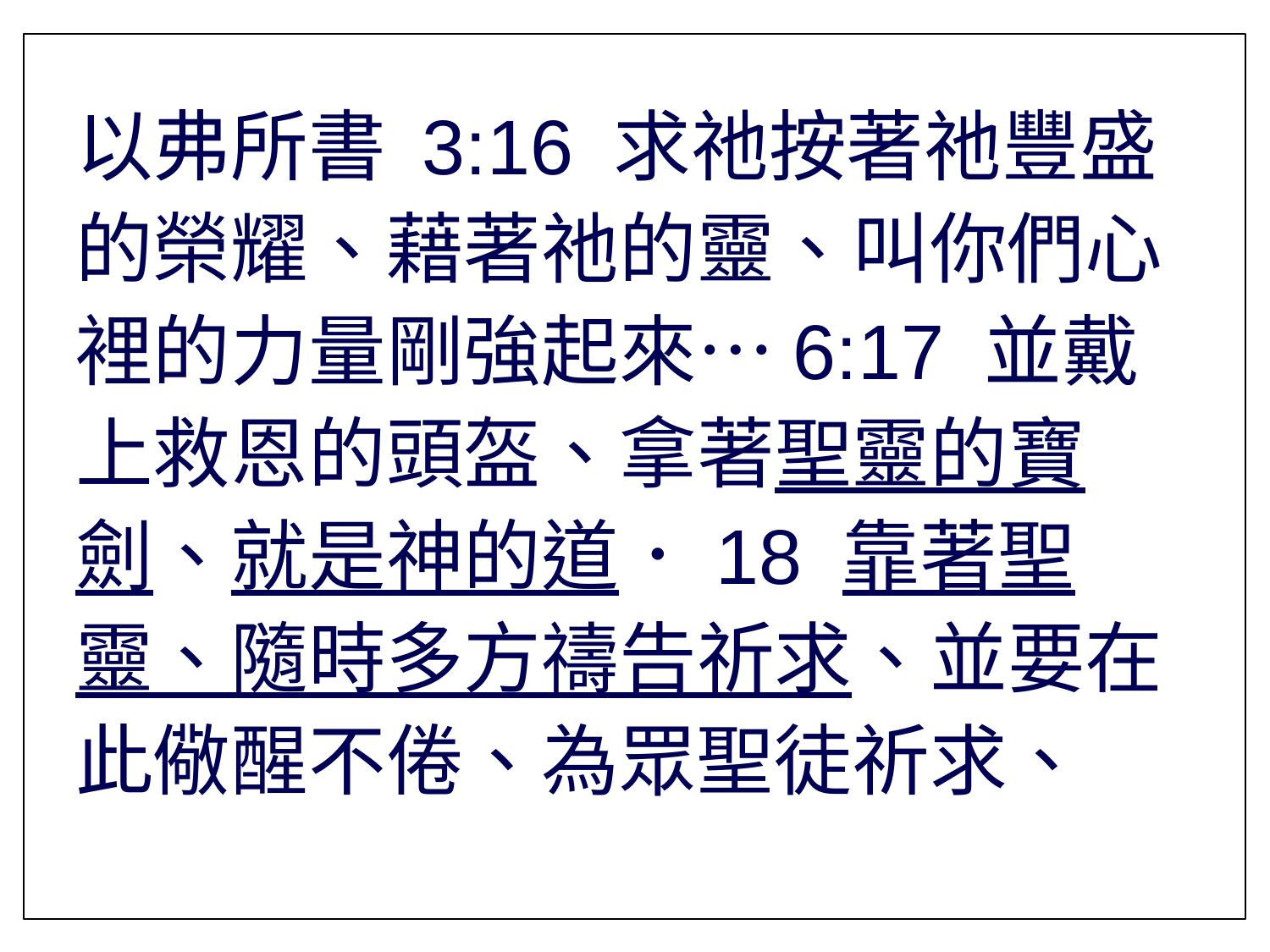

以弗所書 3:16 求祂按著祂豐盛的榮耀、藉著祂的靈、叫你們心裡的力量剛強起來…6:17 並戴上救恩的頭盔、拿著聖靈的寶劍、就是神的道．18 靠著聖靈、隨時多方禱告祈求、並要在此儆醒不倦、為眾聖徒祈求、